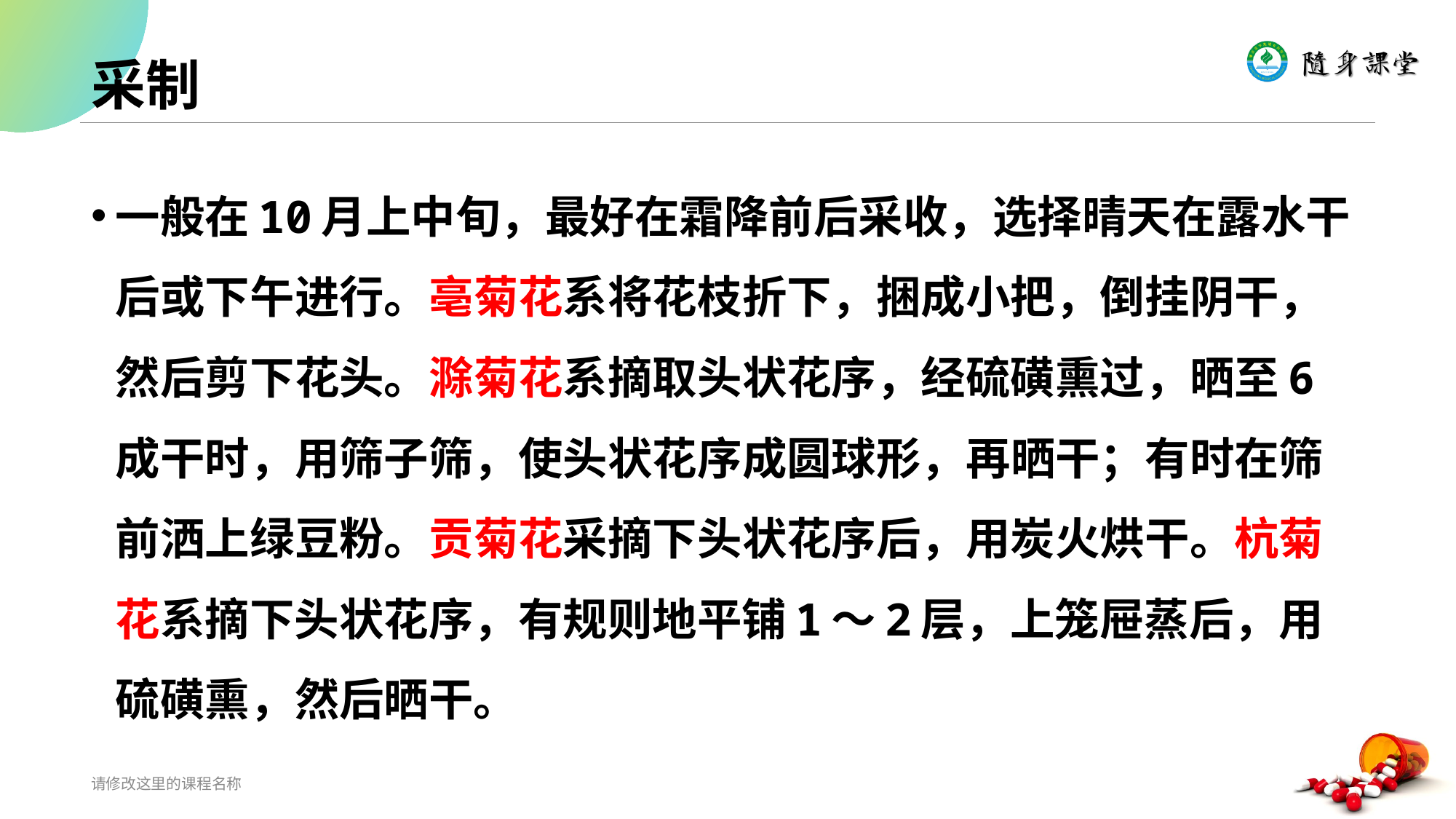

# 采制
一般在10月上中旬，最好在霜降前后采收，选择晴天在露水干后或下午进行。亳菊花系将花枝折下，捆成小把，倒挂阴干，然后剪下花头。滁菊花系摘取头状花序，经硫磺熏过，晒至6成干时，用筛子筛，使头状花序成圆球形，再晒干；有时在筛前洒上绿豆粉。贡菊花采摘下头状花序后，用炭火烘干。杭菊花系摘下头状花序，有规则地平铺1～2层，上笼屉蒸后，用硫磺熏，然后晒干。
请修改这里的课程名称
8